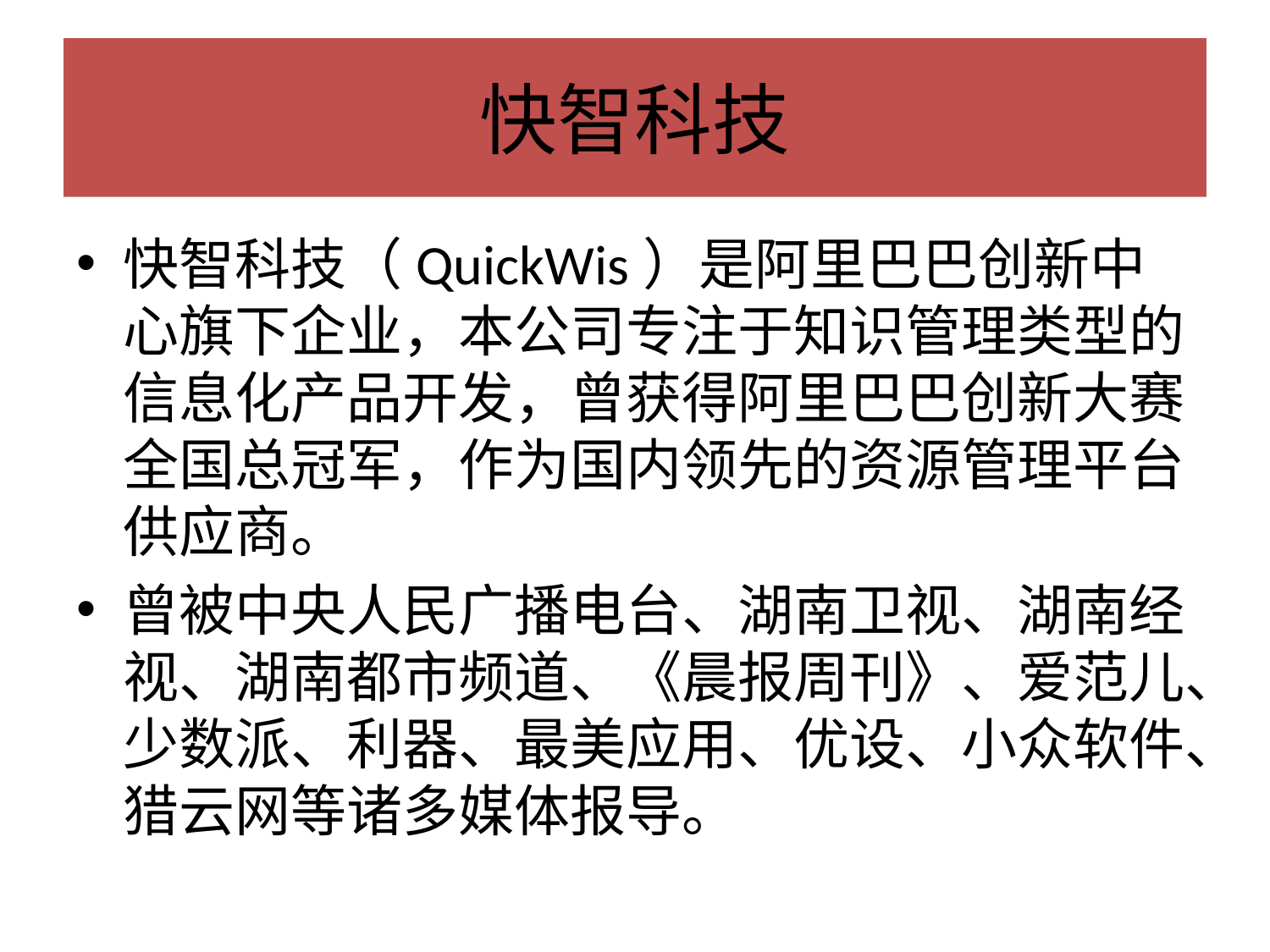

# 快智科技
快智科技（QuickWis）是阿里巴巴创新中心旗下企业，本公司专注于知识管理类型的信息化产品开发，曾获得阿里巴巴创新大赛全国总冠军，作为国内领先的资源管理平台供应商。
曾被中央人民广播电台、湖南卫视、湖南经视、湖南都市频道、《晨报周刊》、爱范儿、少数派、利器、最美应用、优设、小众软件、猎云网等诸多媒体报导。